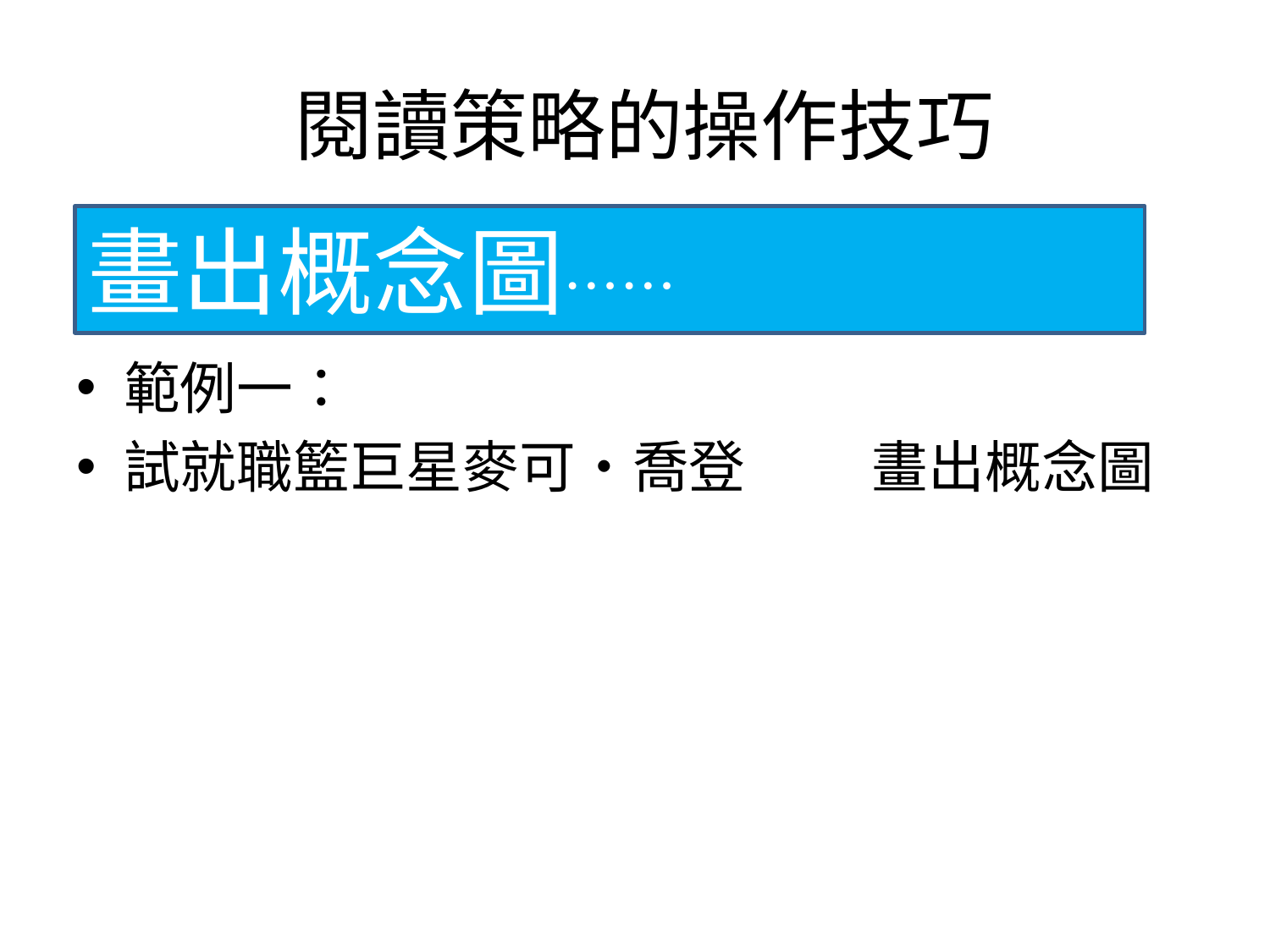

# 閱讀策略的操作技巧
畫出概念圖……
範例一：
試就職籃巨星麥可・喬登          畫出概念圖